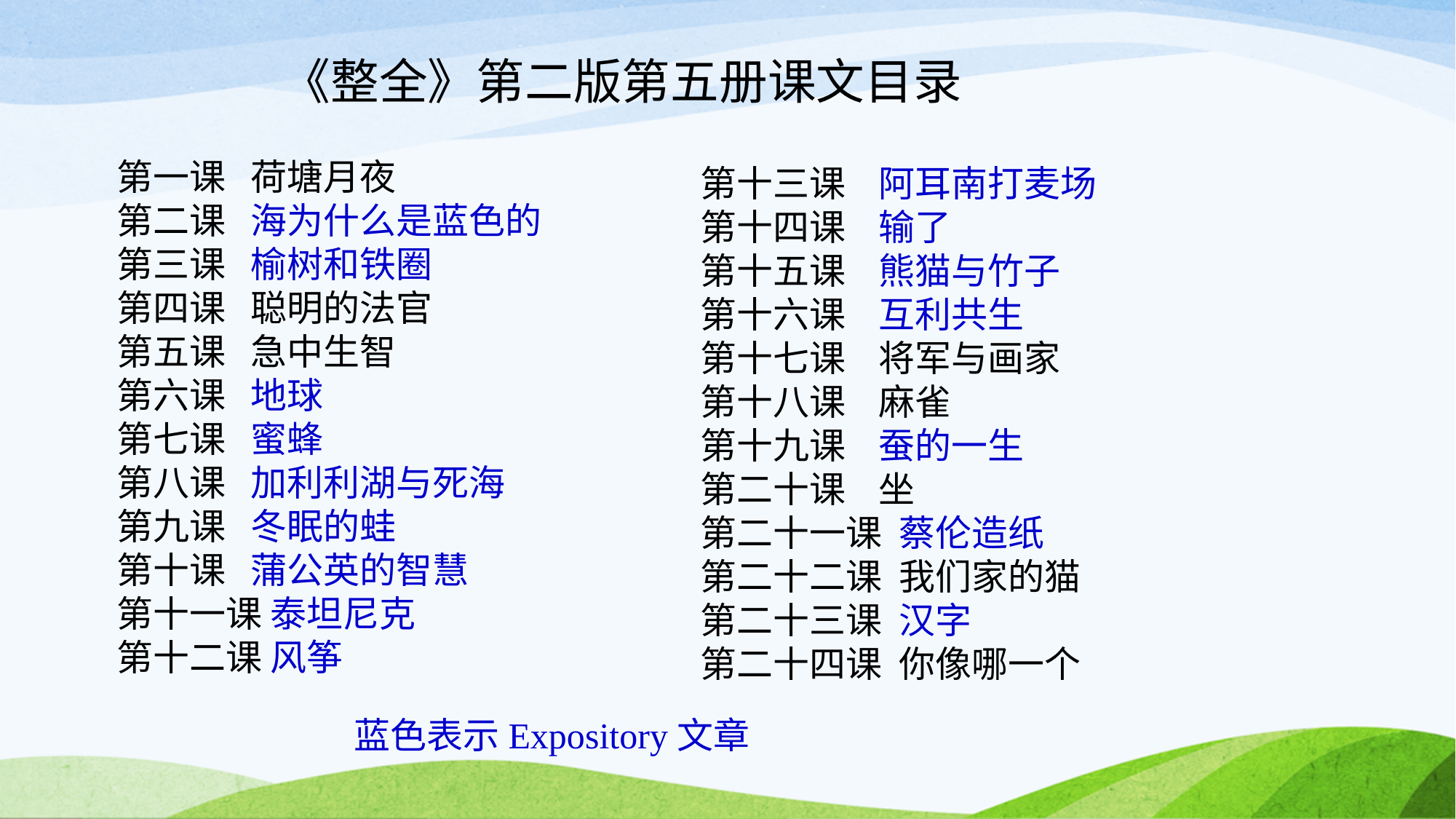

《整全》第二版第五册课文目录

第一课   荷塘月夜
第二课   海为什么是蓝色的
第三课   榆树和铁圈
第四课   聪明的法官
第五课   急中生智
第六课   地球
第七课   蜜蜂
第八课   加利利湖与死海
第九课   冬眠的蛙
第十课   蒲公英的智慧
第十一课 泰坦尼克
第十二课 风筝

第十三课    阿耳南打麦场
第十四课    输了
第十五课    熊猫与竹子
第十六课    互利共生
第十七课    将军与画家
第十八课    麻雀
第十九课    蚕的一生
第二十课    坐
第二十一课  蔡伦造纸
第二十二课  我们家的猫
第二十三课  汉字
第二十四课  你像哪一个

         蓝色表示Expository文章